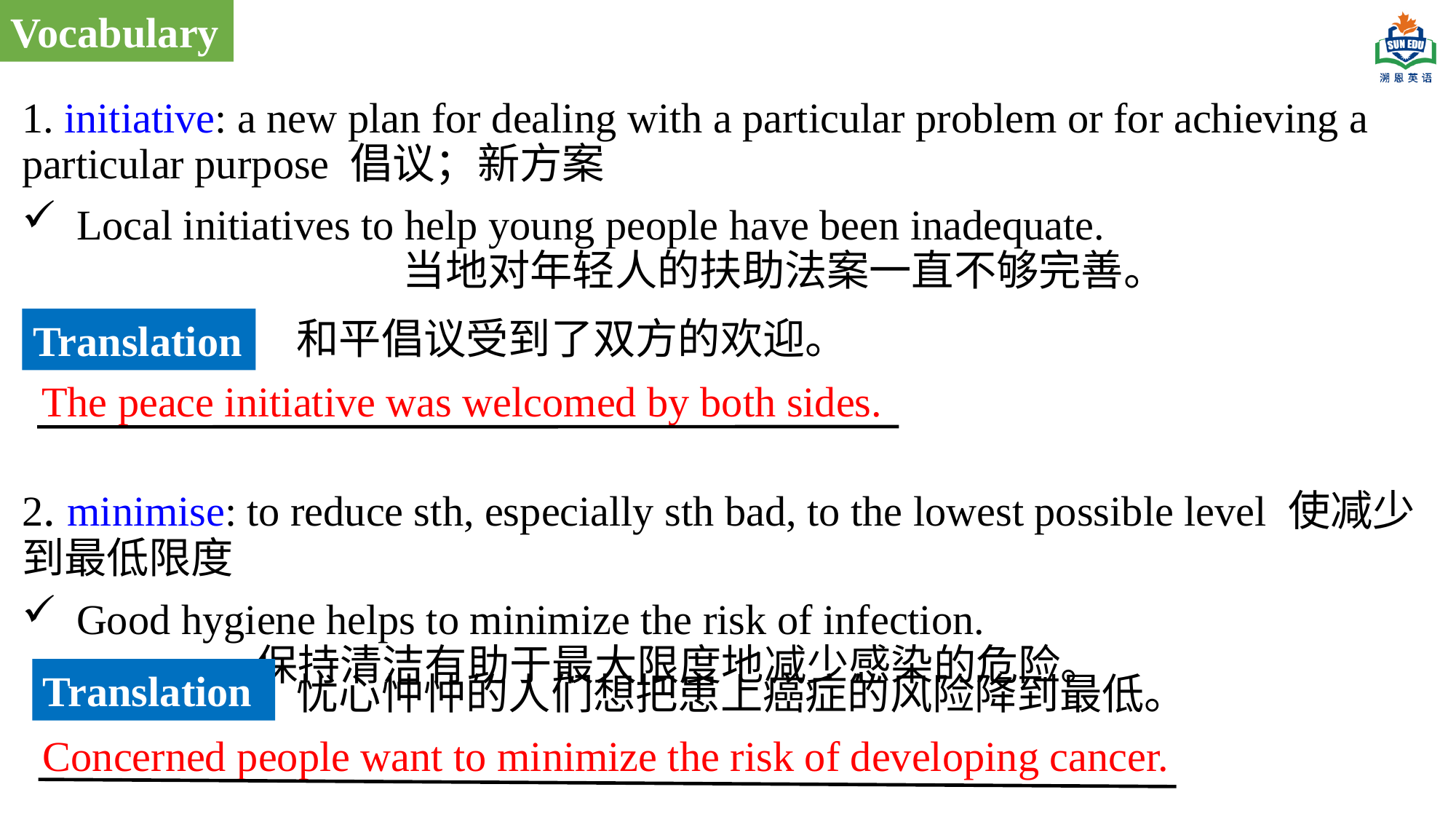

Vocabulary
1. initiative: a new plan for dealing with a particular problem or for achieving a particular purpose 倡议；新方案
Local initiatives to help young people have been inadequate.                                                            当地对年轻人的扶助法案一直不够完善。

2. minimise: to reduce sth, especially sth bad, to the lowest possible level 使减少到最低限度
Good hygiene helps to minimize the risk of infection.                                                          保持清洁有助于最大限度地减少感染的危险。
和平倡议受到了双方的欢迎。
Translation
The peace initiative was welcomed by both sides.
Translation
忧心忡忡的人们想把患上癌症的风险降到最低。
Concerned people want to minimize the risk of developing cancer.